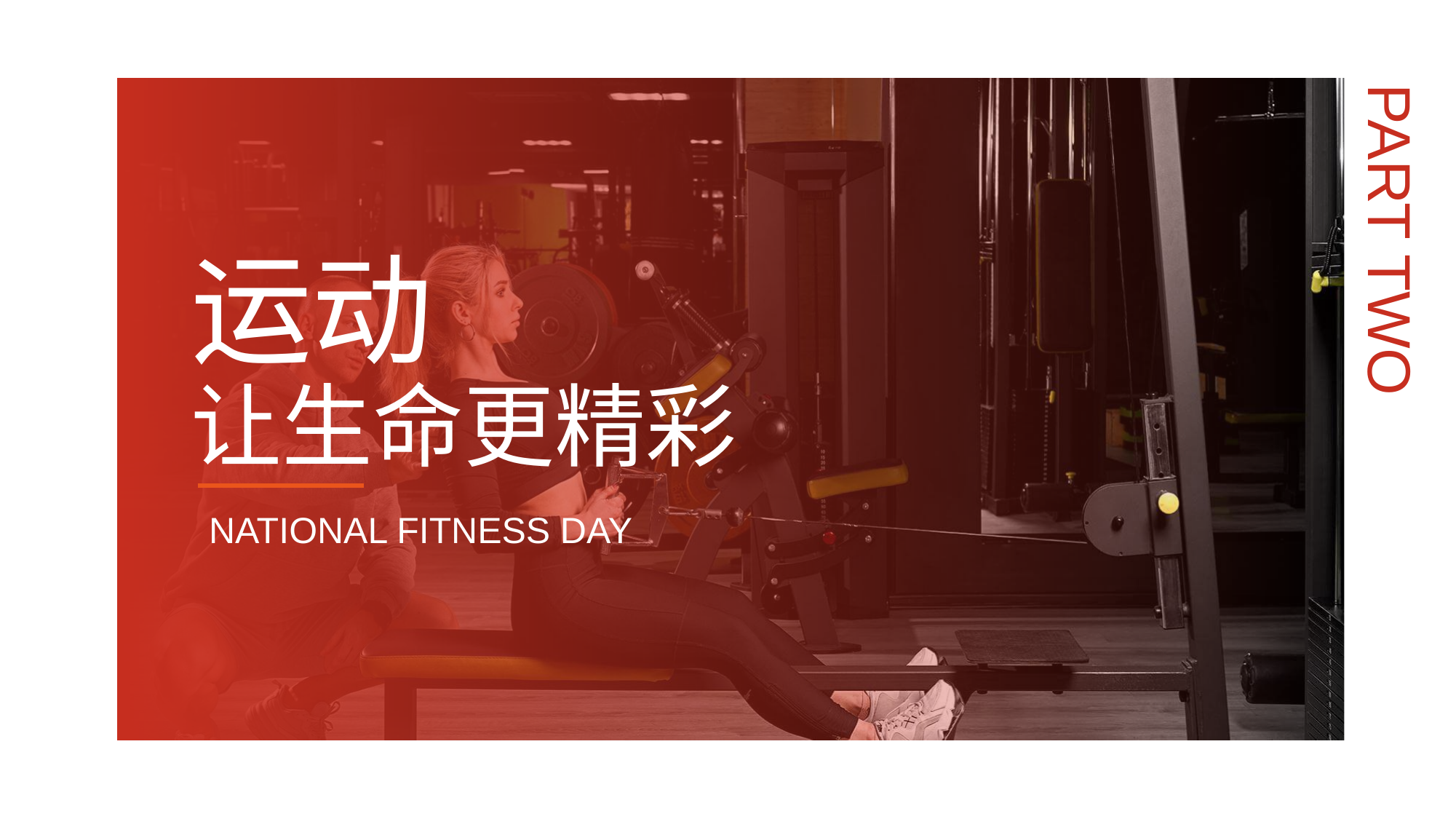

PART TWO

运动
让生命更精彩
# NATIONAL FITNESS DAY